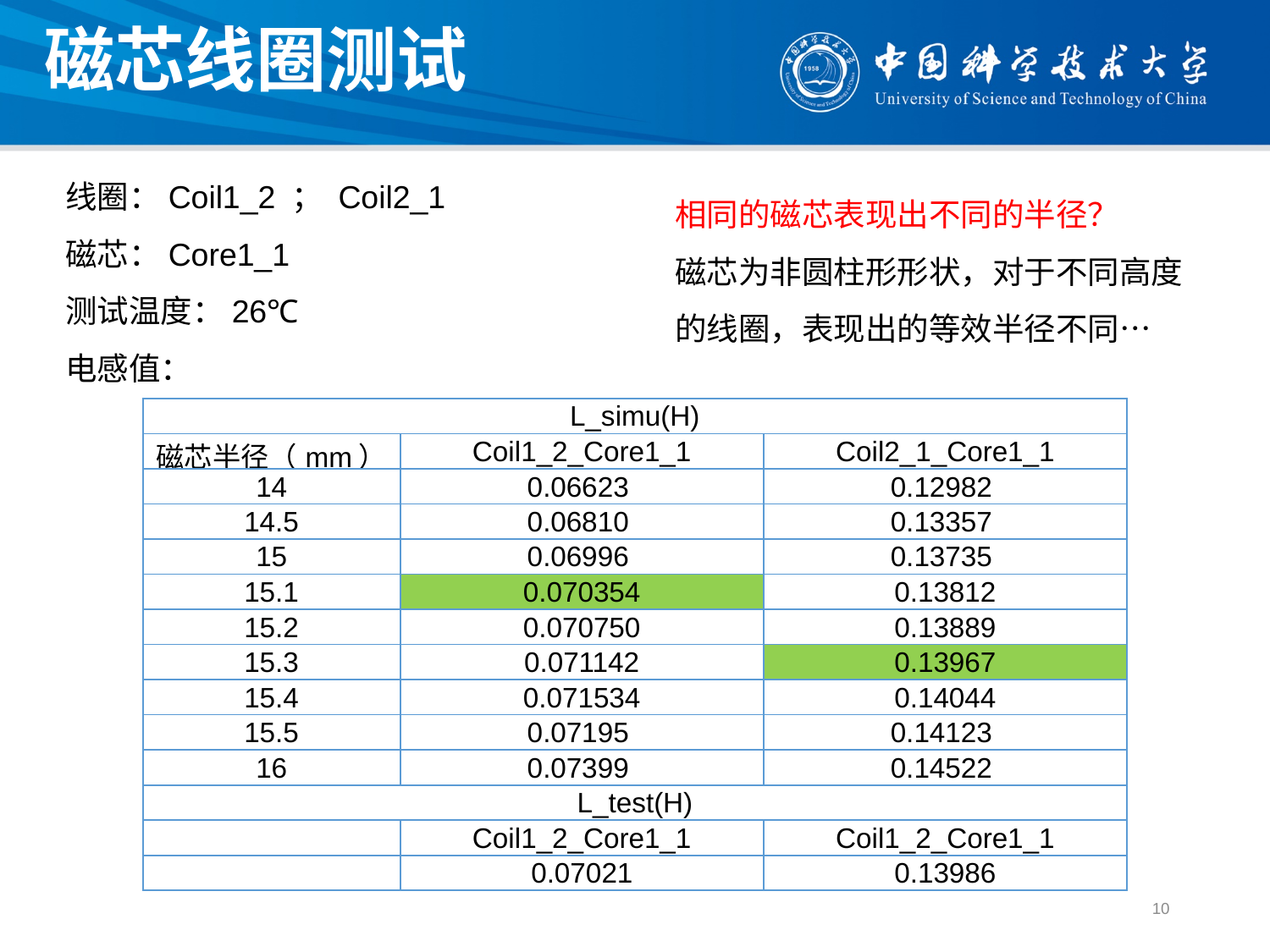

磁芯线圈测试
线圈：Coil1_2 ； Coil2_1
磁芯：Core1_1
测试温度：26℃
电感值：
相同的磁芯表现出不同的半径？
磁芯为非圆柱形形状，对于不同高度的线圈，表现出的等效半径不同…
| L\_simu(H) | L\_simu(H) |  |
| --- | --- | --- |
| 磁芯半径（mm） | Coil1\_2\_Core1\_1 | Coil2\_1\_Core1\_1 |
| 14 | 0.06623 | 0.12982 |
| 14.5 | 0.06810 | 0.13357 |
| 15 | 0.06996 | 0.13735 |
| 15.1 | 0.070354 | 0.13812 |
| 15.2 | 0.070750 | 0.13889 |
| 15.3 | 0.071142 | 0.13967 |
| 15.4 | 0.071534 | 0.14044 |
| 15.5 | 0.07195 | 0.14123 |
| 16 | 0.07399 | 0.14522 |
| L\_test(H) |  |  |
|  | Coil1\_2\_Core1\_1 | Coil1\_2\_Core1\_1 |
|  | 0.07021 | 0.13986 |
10